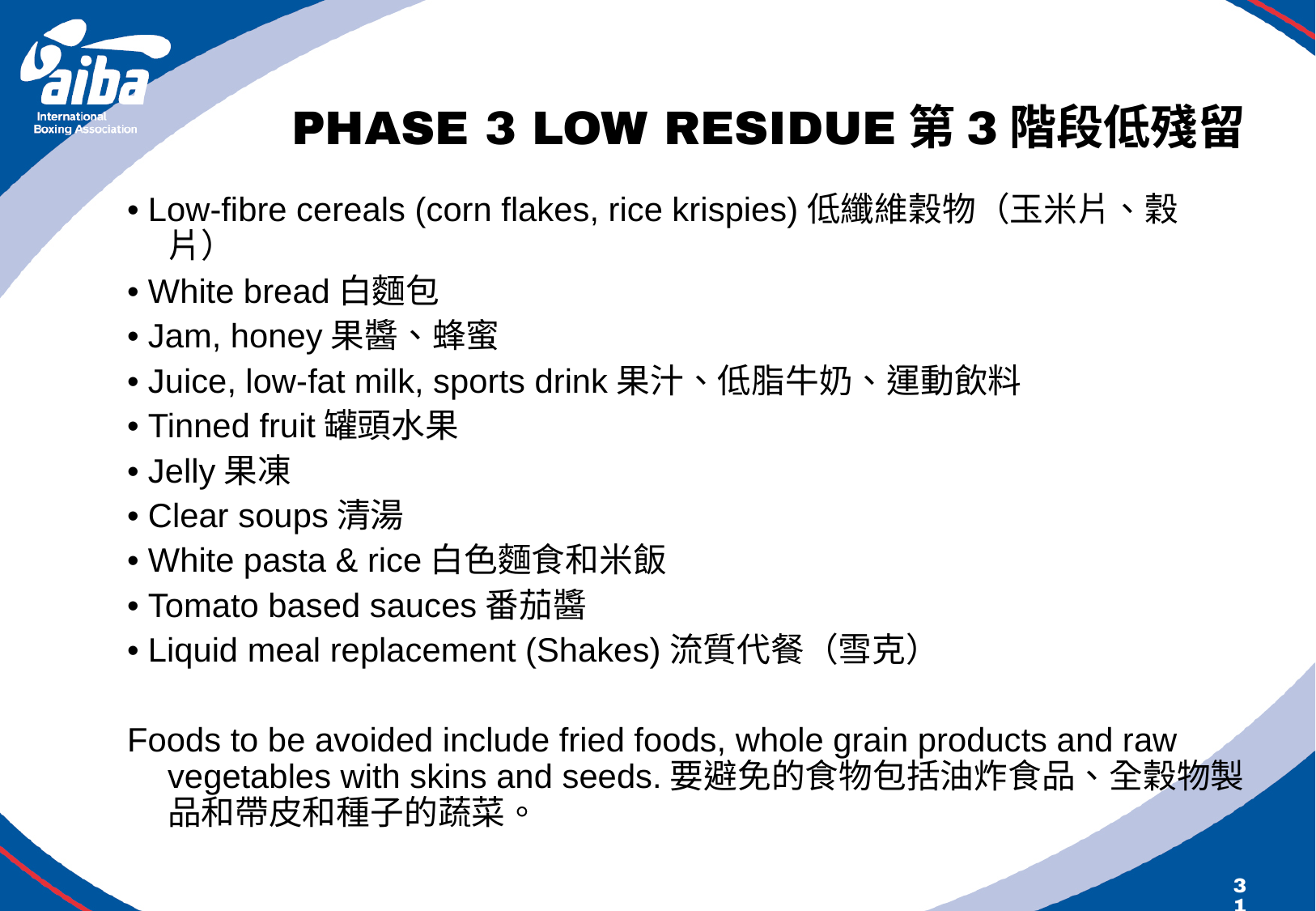

# PHASE 3 LOW RESIDUE第3階段低殘留
• Low-fibre cereals (corn flakes, rice krispies)低纖維穀物（玉米片、穀片）
• White bread白麵包
• Jam, honey果醬、蜂蜜
• Juice, low-fat milk, sports drink果汁、低脂牛奶、運動飲料
• Tinned fruit罐頭水果
• Jelly果凍
• Clear soups清湯
• White pasta & rice白色麵食和米飯
• Tomato based sauces番茄醬
• Liquid meal replacement (Shakes)流質代餐（雪克）

Foods to be avoided include fried foods, whole grain products and raw vegetables with skins and seeds.要避免的食物包括油炸食品、全穀物製品和帶皮和種子的蔬菜。
314